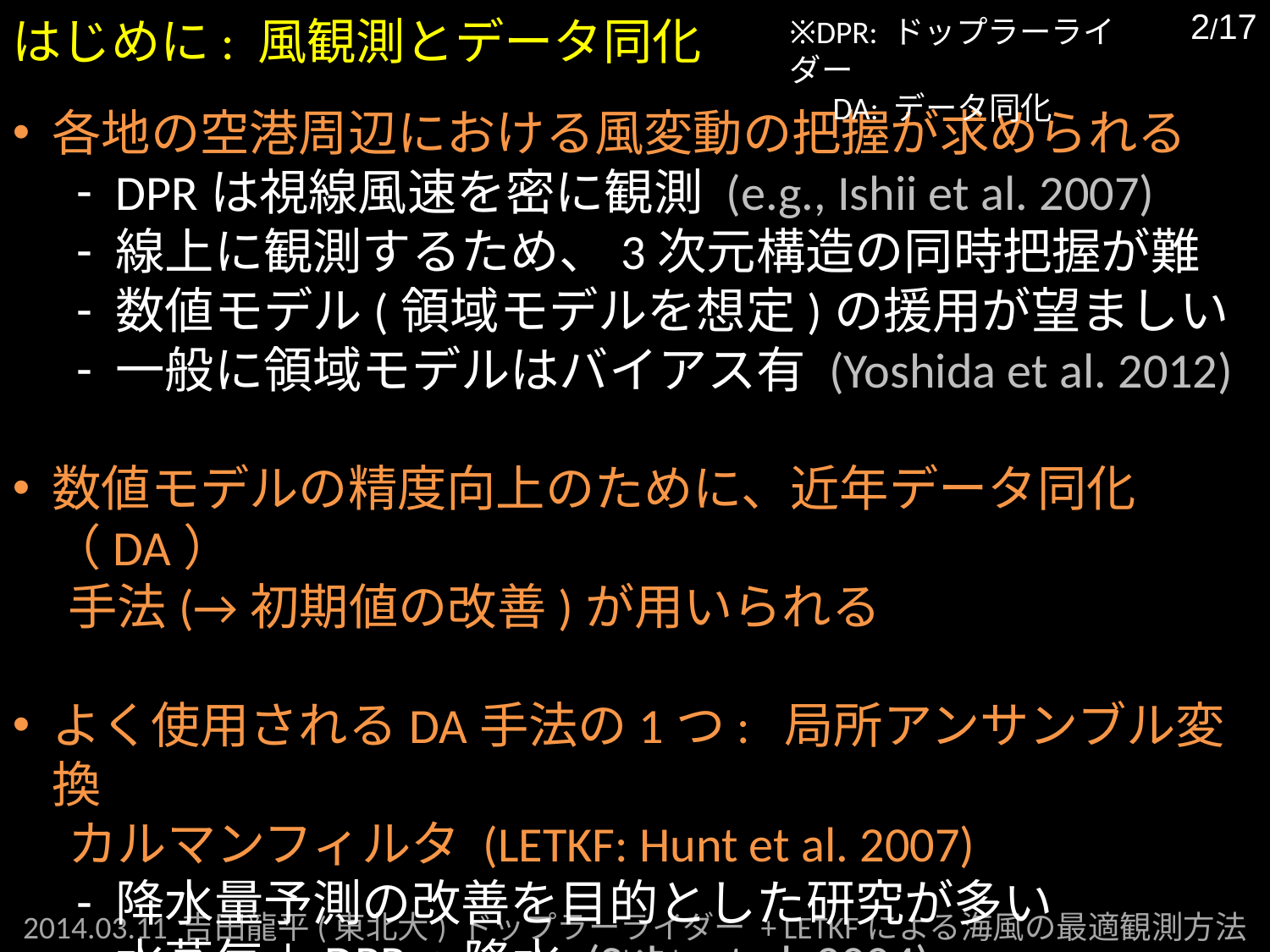

はじめに: 風観測とデータ同化
※DPR: ドップラーライダー
      DA: データ同化
各地の空港周辺における風変動の把握が求められる
DPRは視線風速を密に観測 (e.g., Ishii et al. 2007)
線上に観測するため、3次元構造の同時把握が難
数値モデル(領域モデルを想定)の援用が望ましい
一般に領域モデルはバイアス有 (Yoshida et al. 2012)

数値モデルの精度向上のために、近年データ同化（DA）
    手法(→初期値の改善)が用いられる

よく使用されるDA手法の1つ:  局所アンサンブル変換
    カルマンフィルタ (LETKF: Hunt et al. 2007)
降水量予測の改善を目的とした研究が多い
水蒸気＋DPR→降水 (Seko et al. 2004)